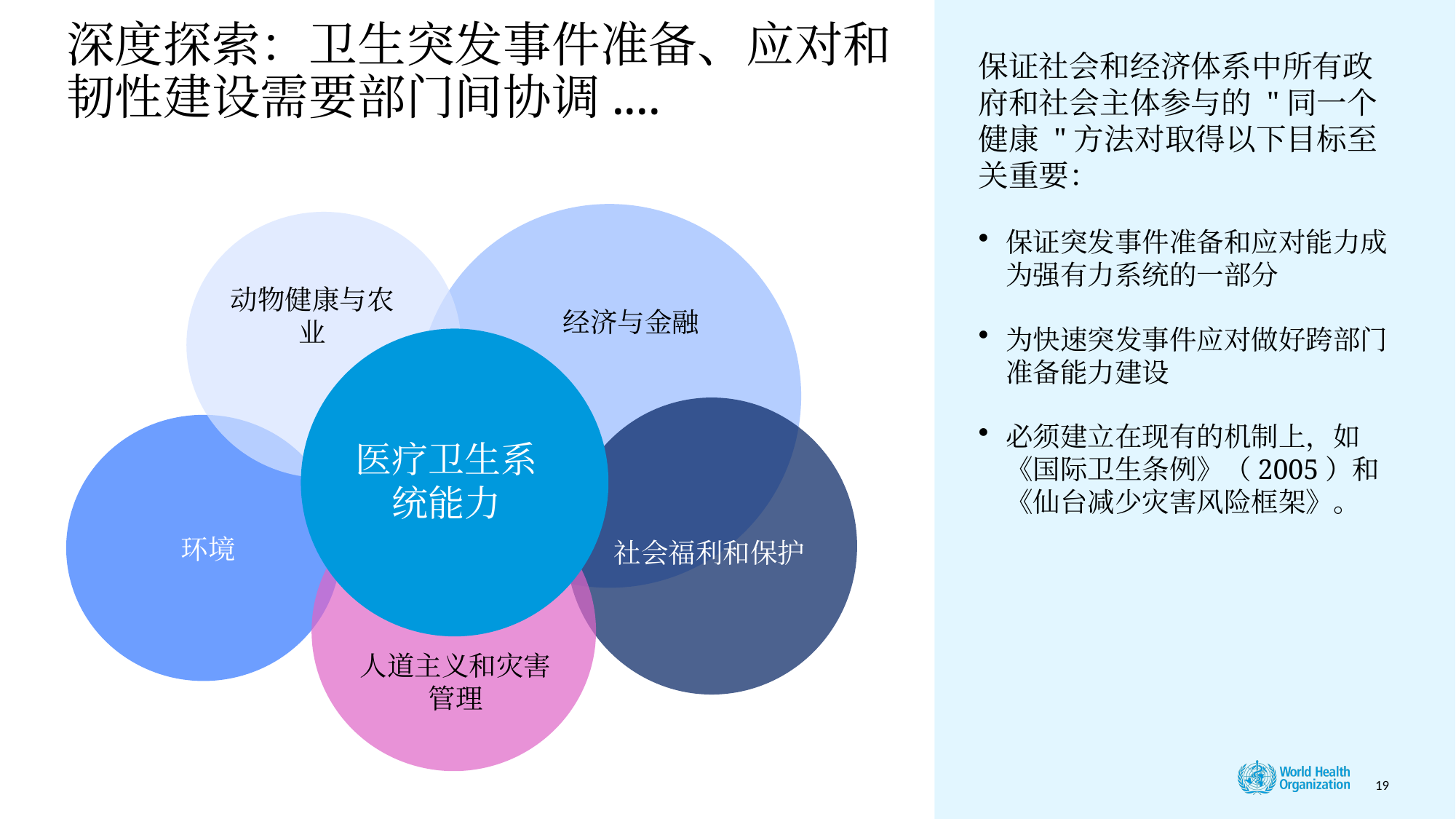

# 深度探索：卫生突发事件准备、应对和韧性建设需要部门间协调....
保证社会和经济体系中所有政府和社会主体参与的 "同一个健康 "方法对取得以下目标至关重要：
保证突发事件准备和应对能力成为强有力系统的一部分
为快速突发事件应对做好跨部门准备能力建设
必须建立在现有的机制上，如《国际卫生条例》（2005）和《仙台减少灾害风险框架》。

动物健康与农业
经济与金融

社会福利和保护

环境
医疗卫生系统能力

人道主义和灾害管理